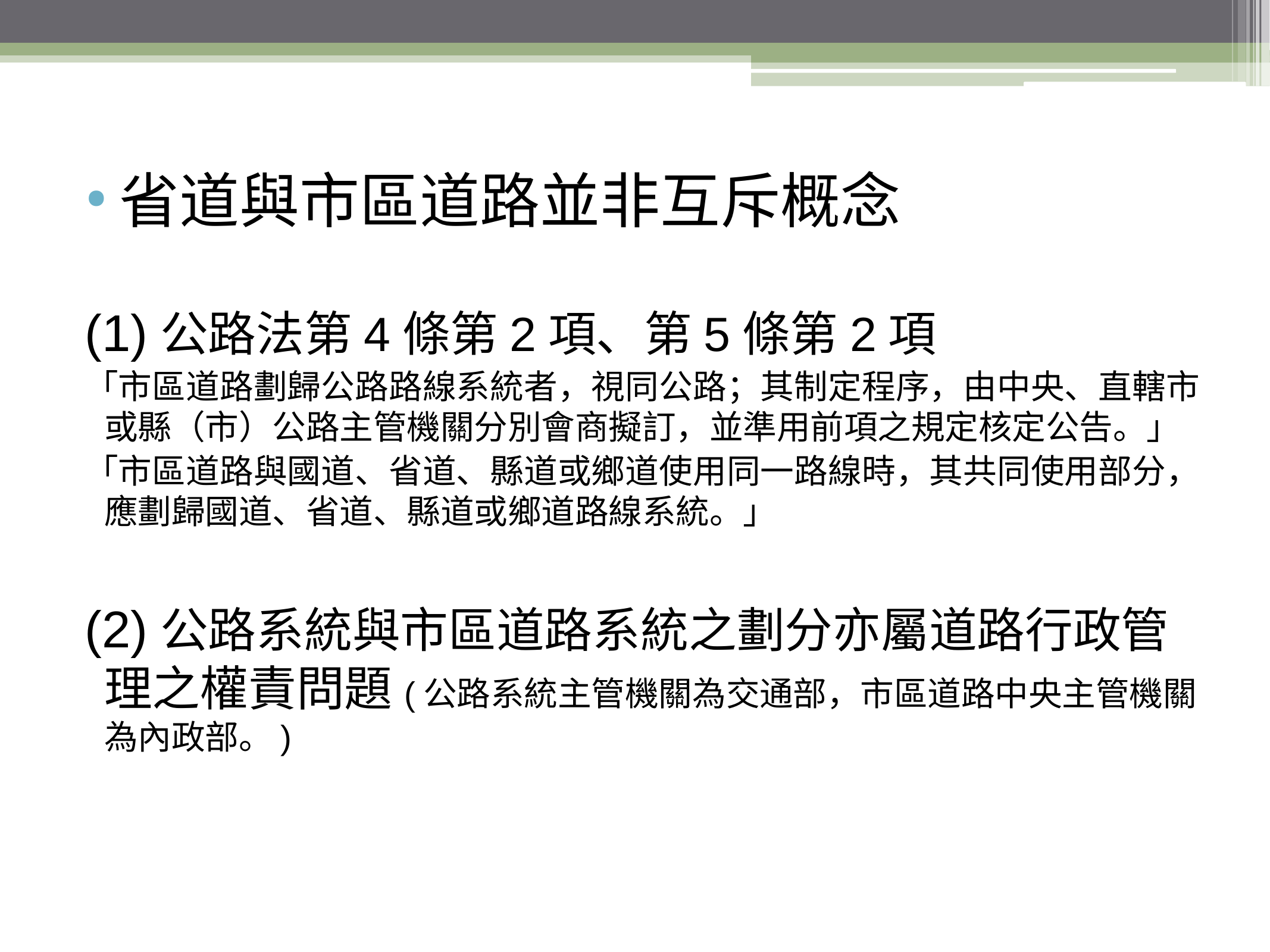

省道與市區道路並非互斥概念

(1)公路法第4條第2項、第5條第2項
「市區道路劃歸公路路線系統者，視同公路；其制定程序，由中央、直轄市或縣（市）公路主管機關分別會商擬訂，並準用前項之規定核定公告。」
「市區道路與國道、省道、縣道或鄉道使用同一路線時，其共同使用部分，應劃歸國道、省道、縣道或鄉道路線系統。」

(2)公路系統與市區道路系統之劃分亦屬道路行政管理之權責問題(公路系統主管機關為交通部，市區道路中央主管機關為內政部。)